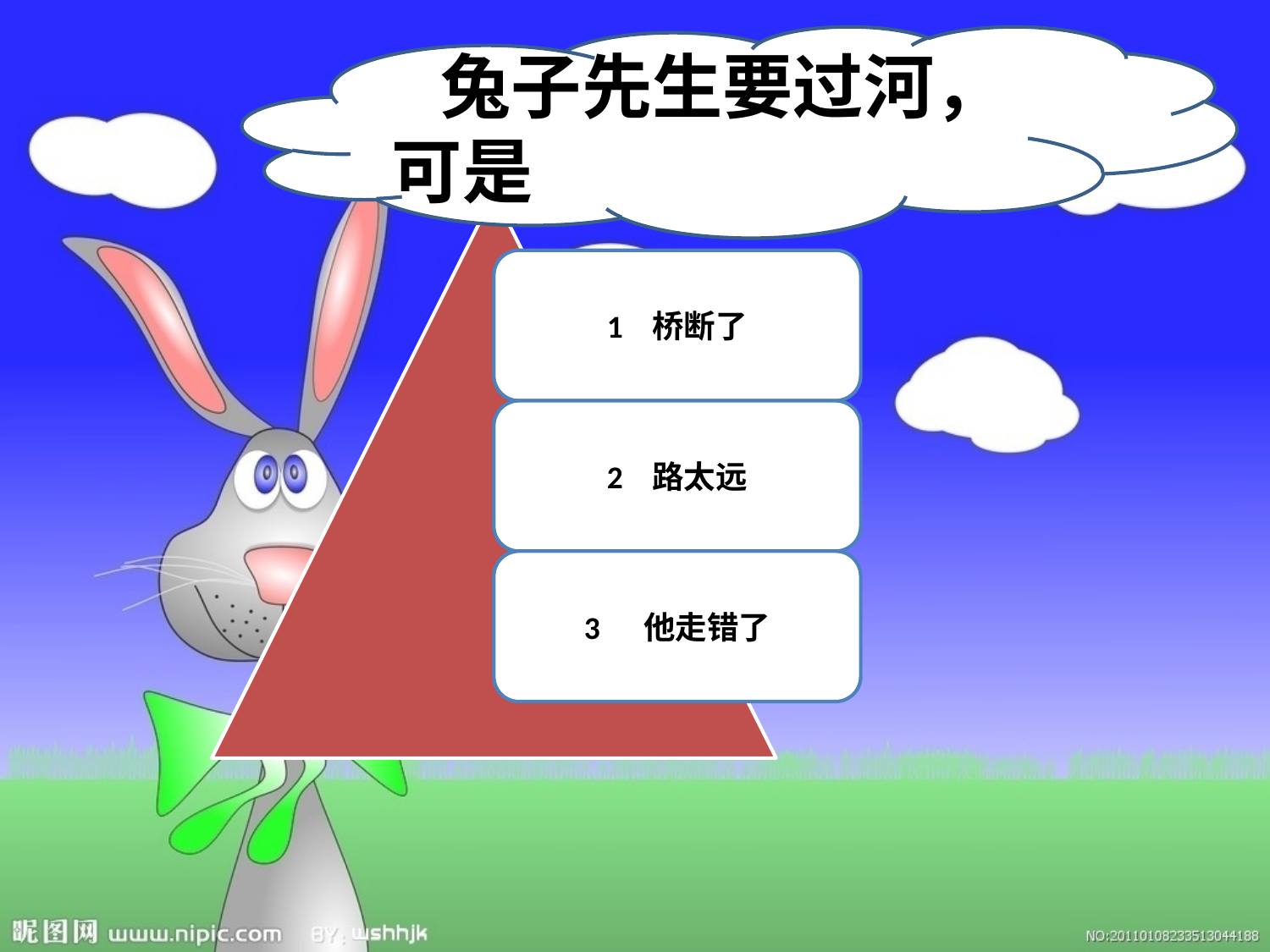

兔子先生要过河，可是
1   桥断了
2   路太远
3     他走错了